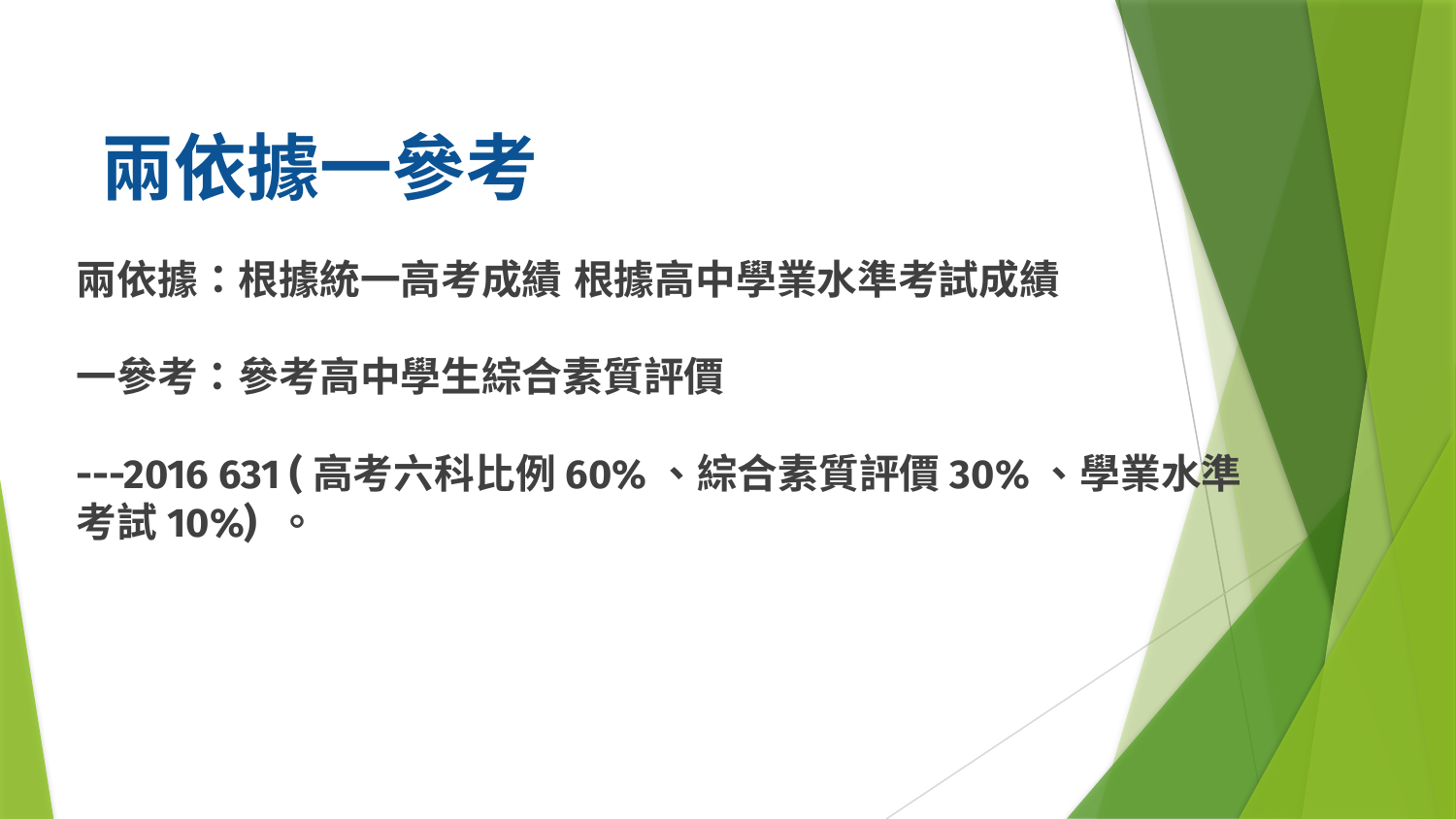

# 兩依據一參考
兩依據：根據統一高考成績 根據高中學業水準考試成績
一參考：參考高中學生綜合素質評價
---2016 631 (高考六科比例60%、綜合素質評價30%、學業水準考試10%) 。